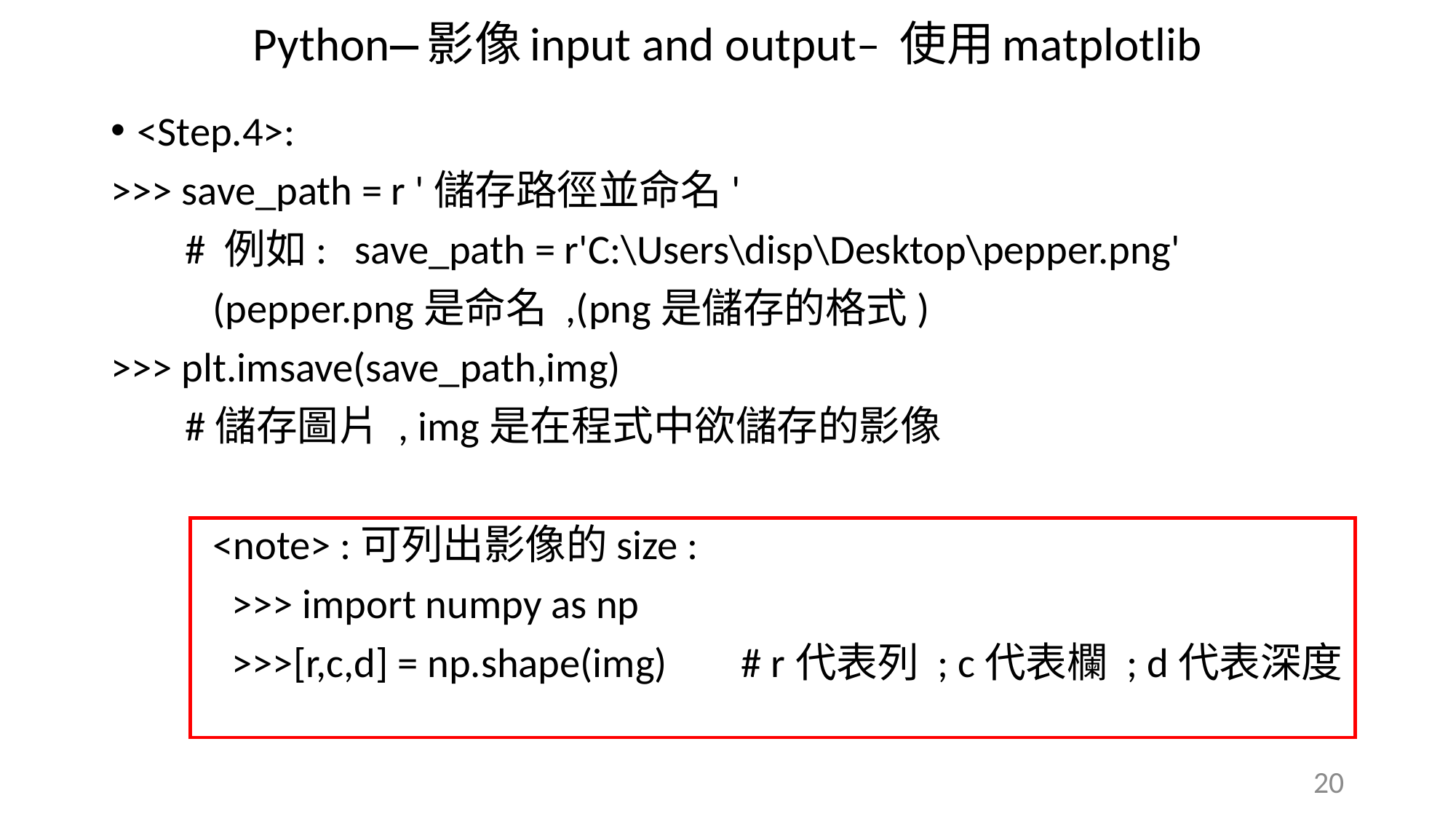

Python—影像input and output– 使用matplotlib
<Step.4>:
>>> save_path = r '儲存路徑並命名'
        # 例如:   save_path = r'C:\Users\disp\Desktop\pepper.png'
           (pepper.png是命名 ,(png是儲存的格式)
>>> plt.imsave(save_path,img)
        #儲存圖片 , img是在程式中欲儲存的影像

           <note> :可列出影像的size :
             >>> import numpy as np
             >>>[r,c,d] = np.shape(img)        # r代表列 ; c代表欄 ; d代表深度

20